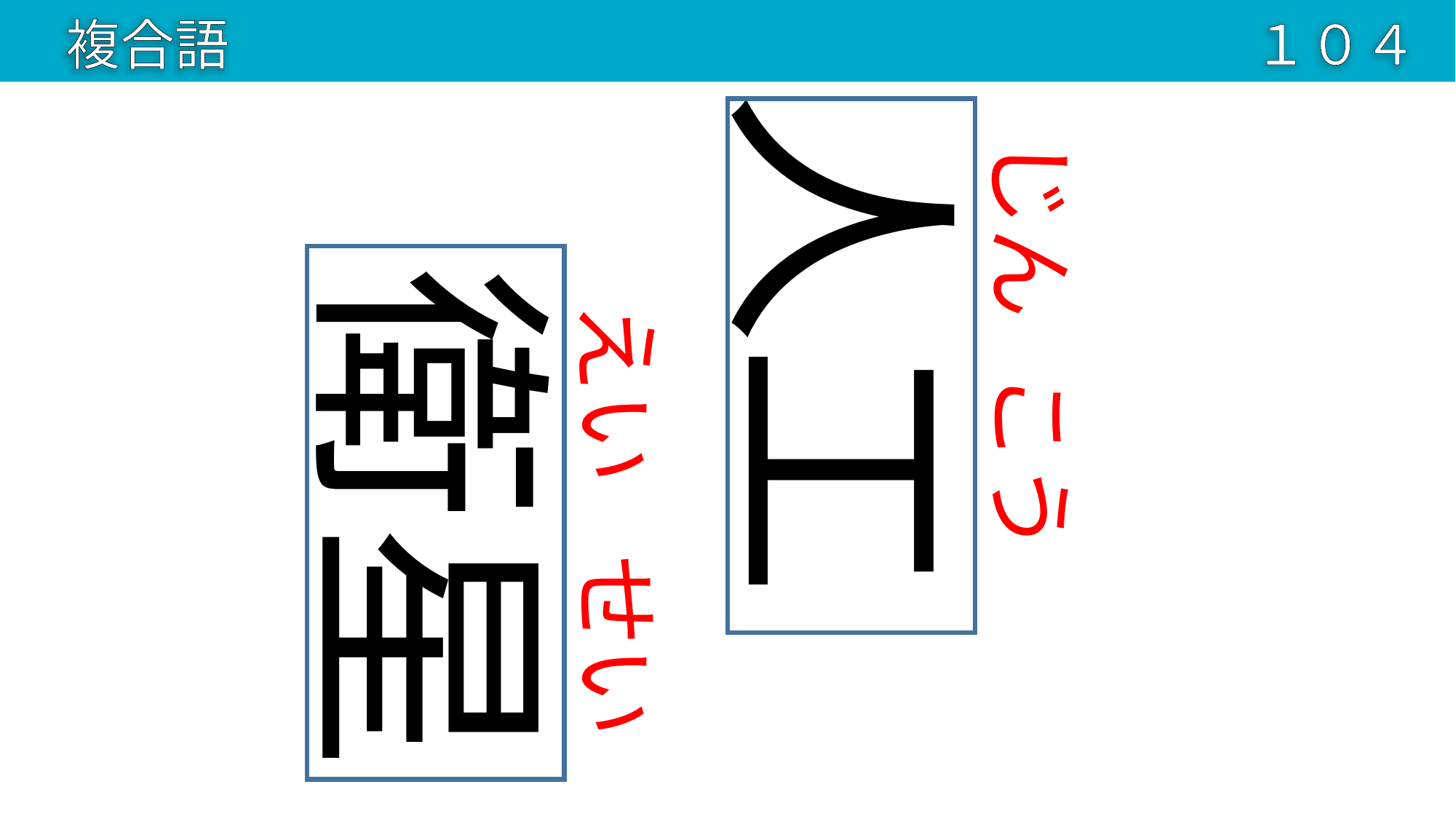

複合語
１０４
人工

じん

衛星
えい
こう
せい